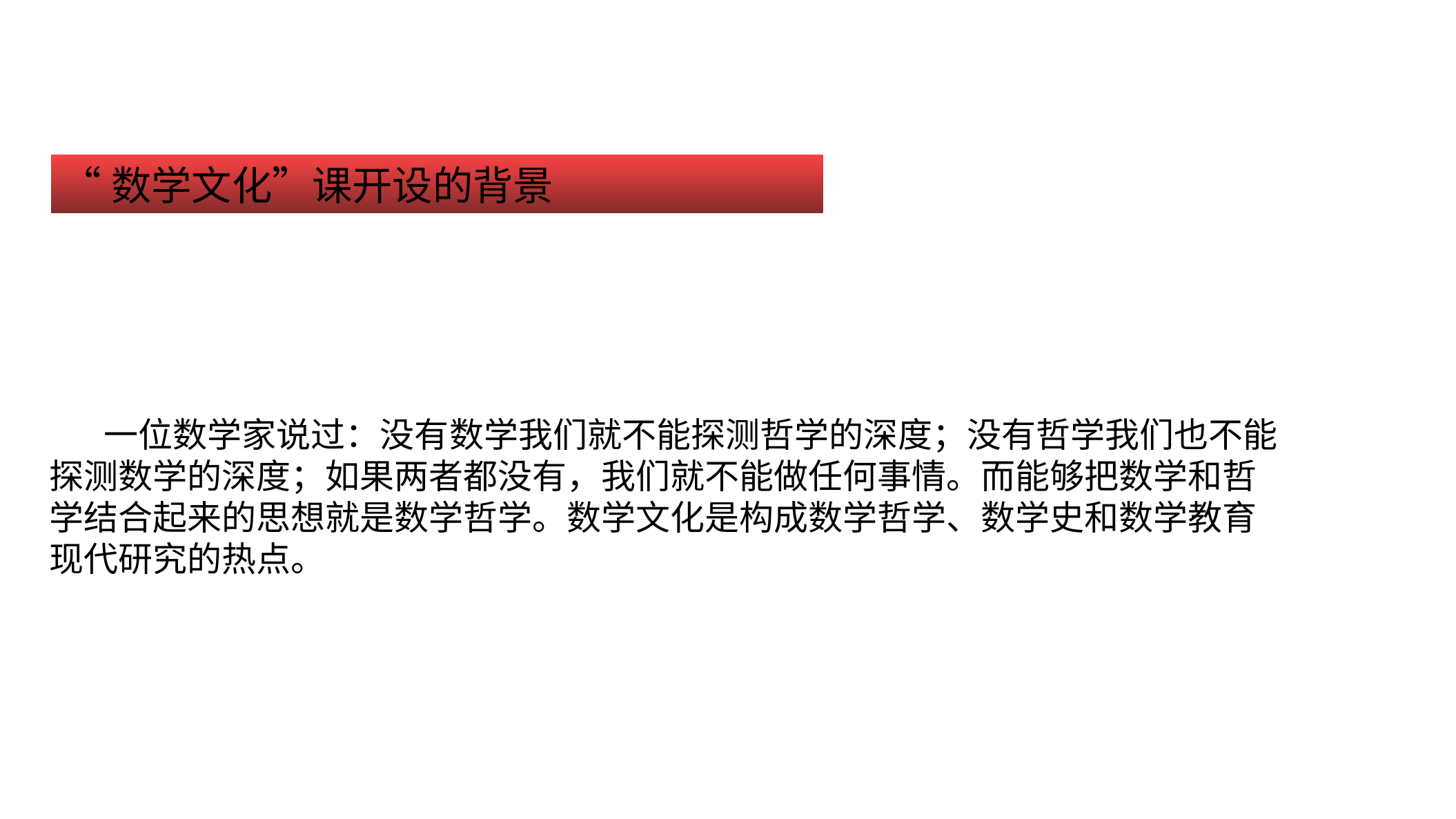

“数学文化”课开设的背景
      一位数学家说过：没有数学我们就不能探测哲学的深度；没有哲学我们也不能探测数学的深度；如果两者都没有，我们就不能做任何事情。而能够把数学和哲学结合起来的思想就是数学哲学。数学文化是构成数学哲学、数学史和数学教育现代研究的热点。